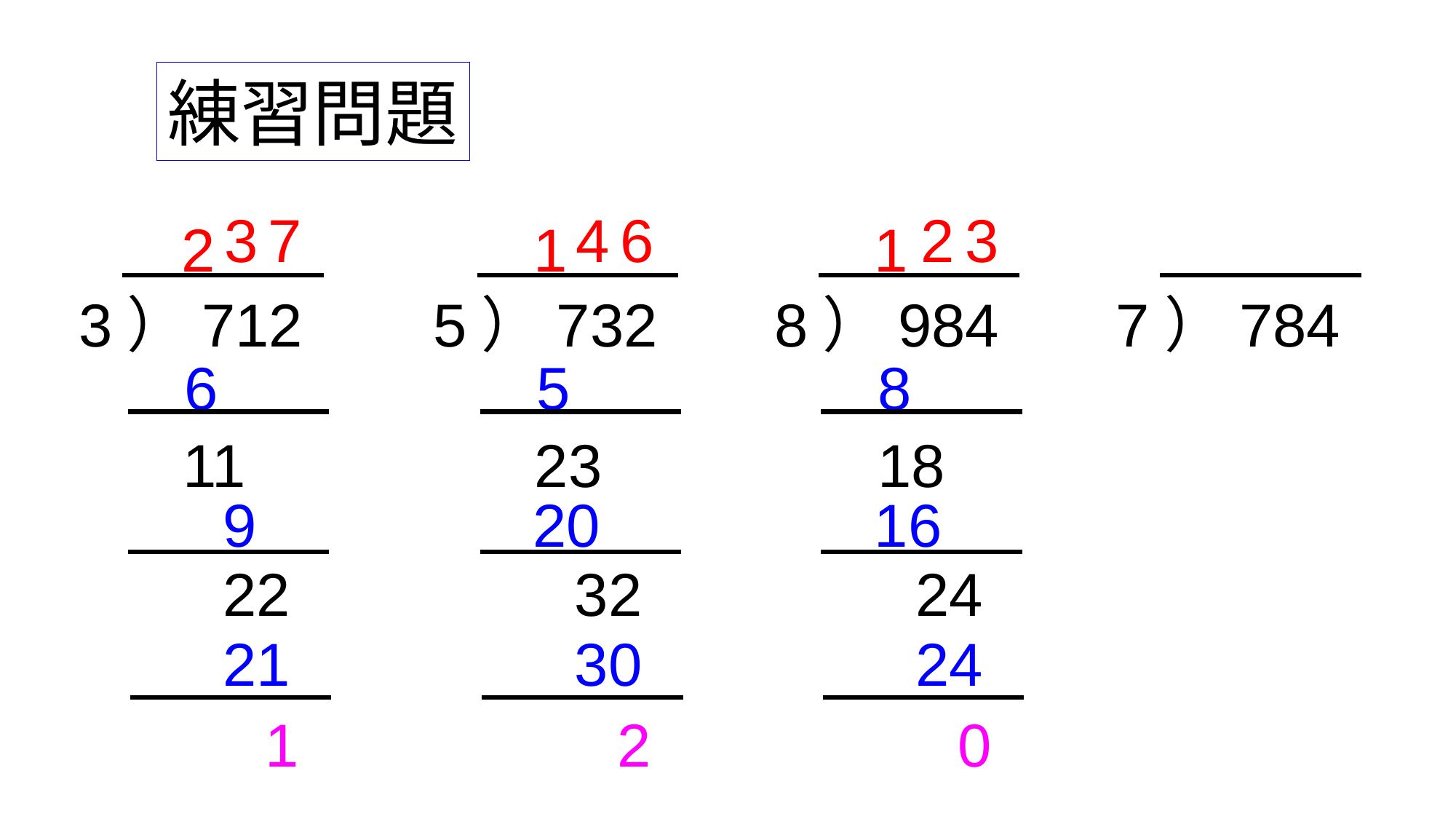

練習問題
2
1
1
3
7
4
6
2
3
3）712
5）732
8）984
7）784
6
5
8
11
23
18
9
20
16
22
32
24
21
30
24
1
2
0